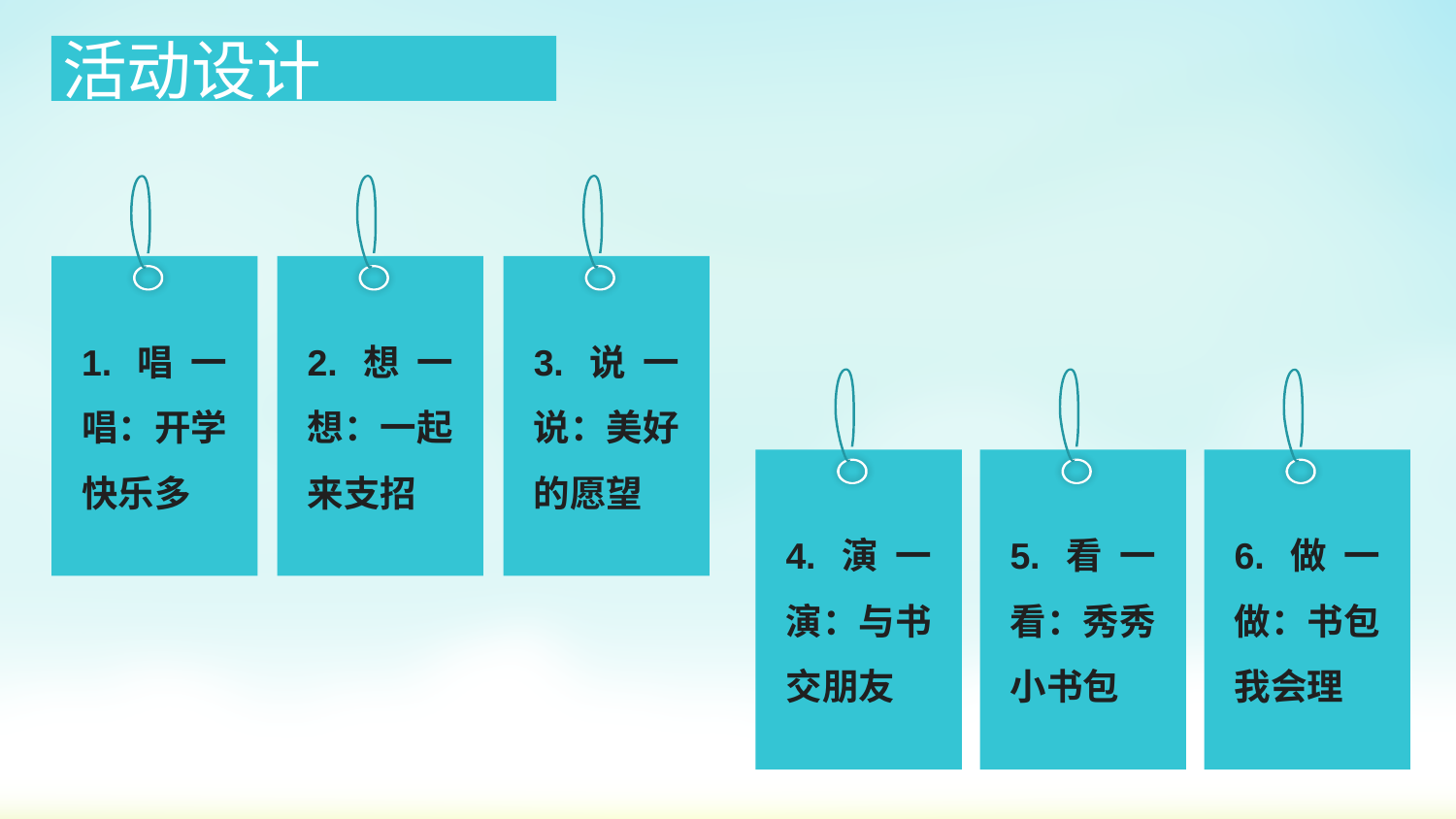

活动设计

1.唱一唱：开学快乐多

2.想一想：一起来支招

3.说一说：美好的愿望

4.演一演：与书交朋友

5.看一看：秀秀小书包

6.做一做：书包我会理